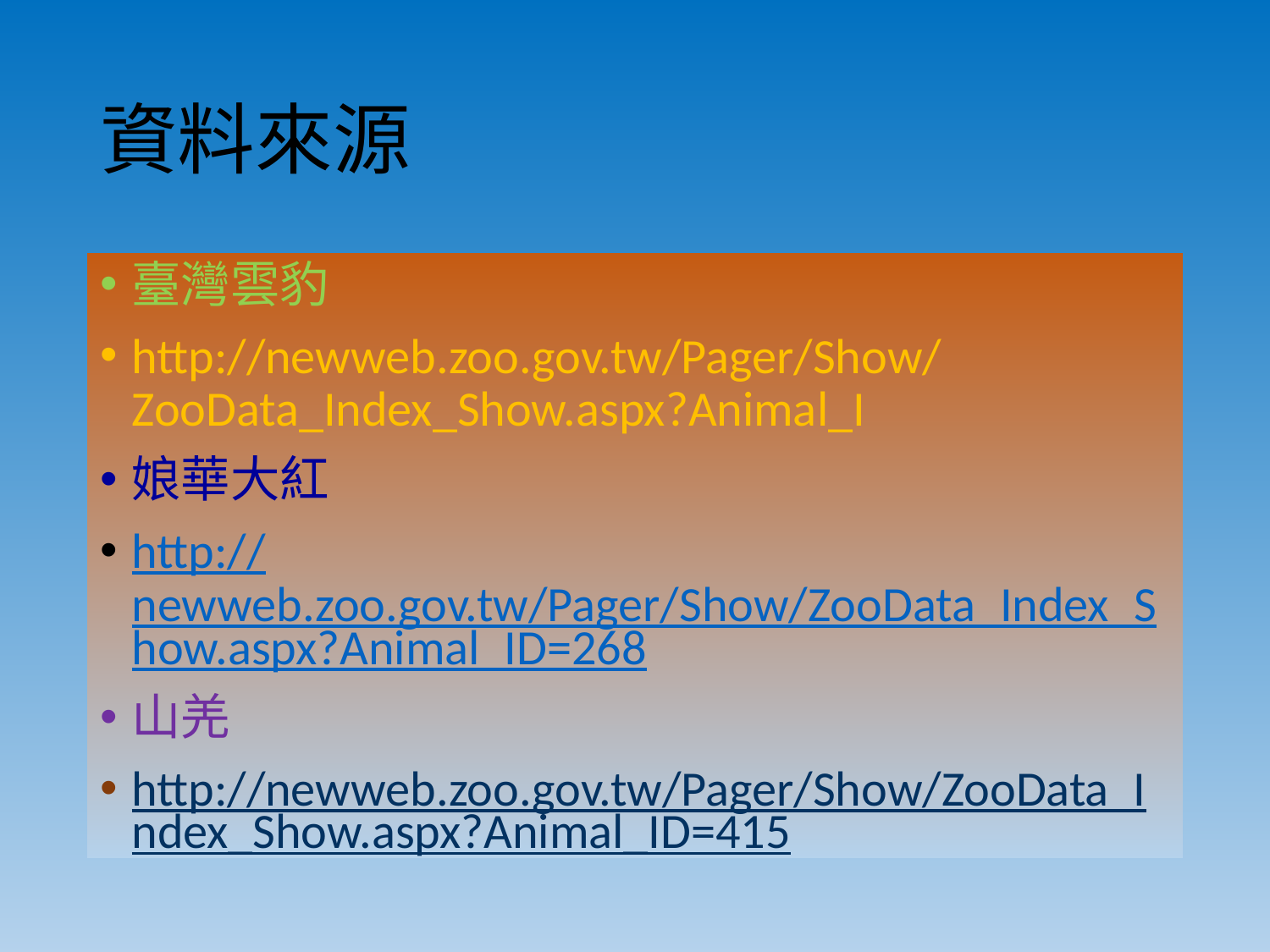

# 資料來源
臺灣雲豹
http://newweb.zoo.gov.tw/Pager/Show/ZooData_Index_Show.aspx?Animal_I
娘華大紅
http://newweb.zoo.gov.tw/Pager/Show/ZooData_Index_Show.aspx?Animal_ID=268
山羌
http://newweb.zoo.gov.tw/Pager/Show/ZooData_Index_Show.aspx?Animal_ID=415